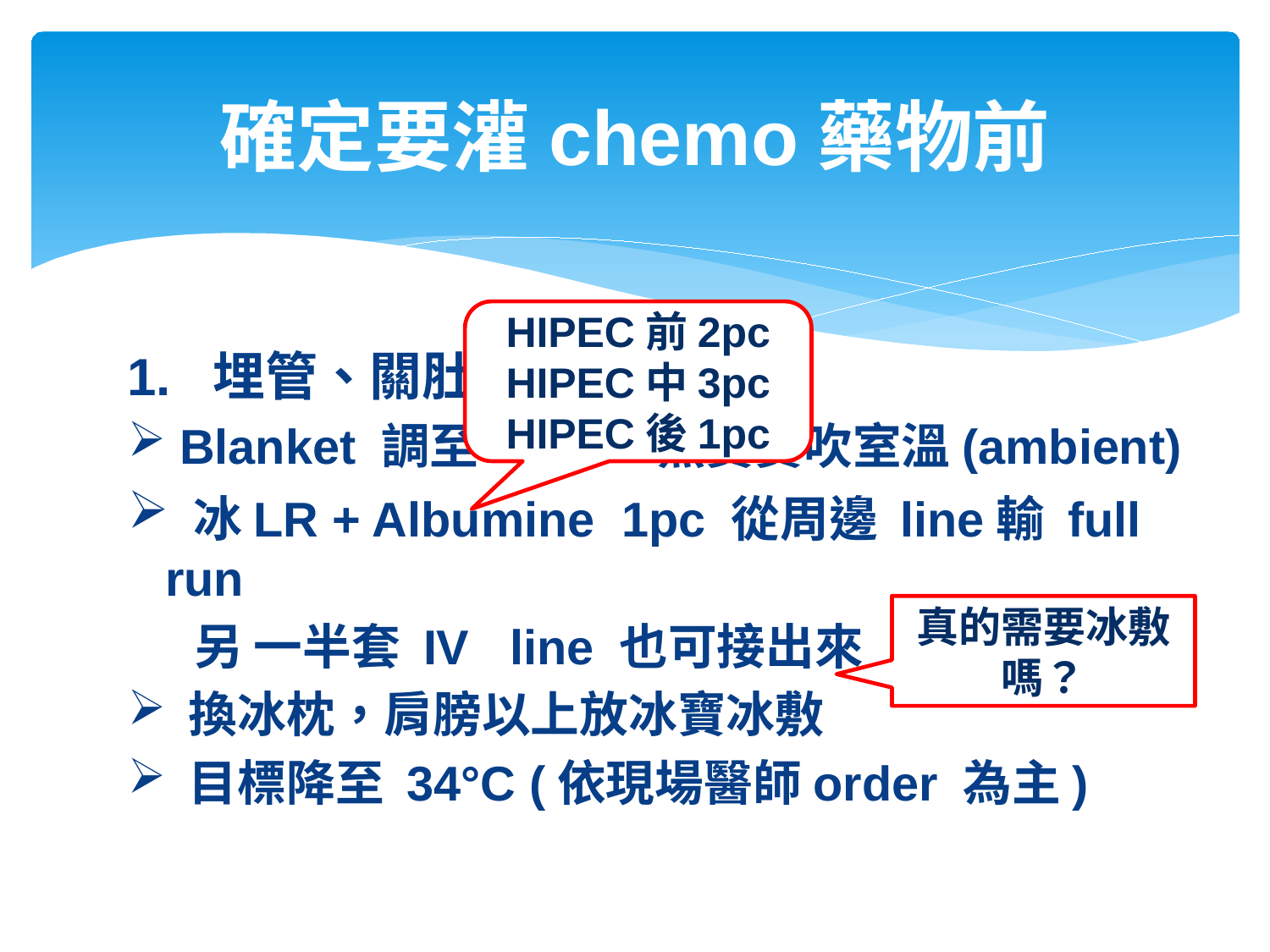

# 確定要灌chemo藥物前
HIPEC前2pc
HIPEC中3pc
HIPEC後1pc
1.  埋管、關肚子前開始降溫
 Blanket 調至 4°C ，熊寶寶吹室溫(ambient)
 冰LR + Albumine  1pc 從周邊 line輸 full run
     另 一半套 IV   line 也可接出來
 換冰枕，肩膀以上放冰寶冰敷
 目標降至 34°C (依現場醫師order 為主)

真的需要冰敷嗎？